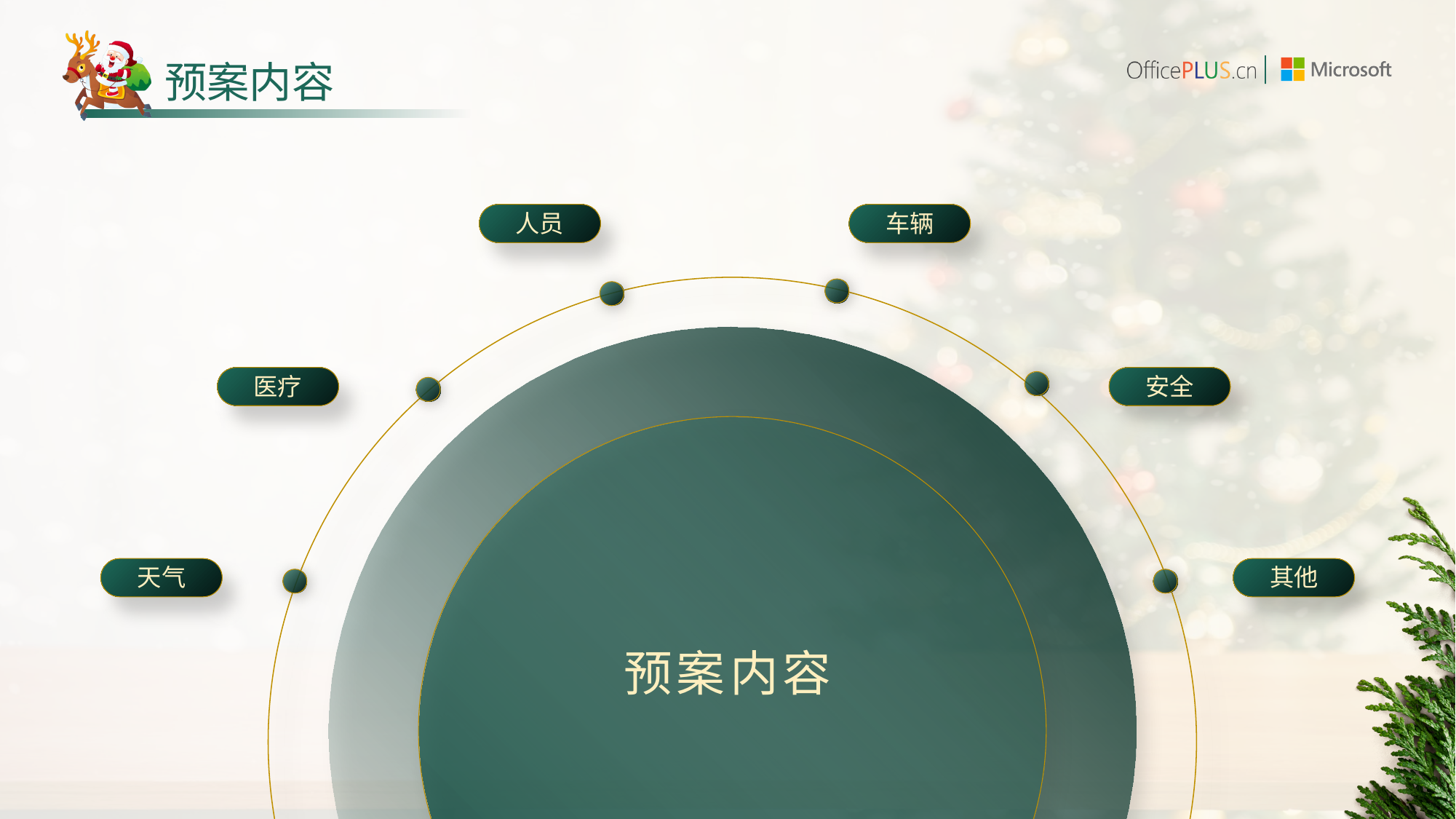

# 预案内容

人员

车辆

预案内容

医疗

安全

天气

其他